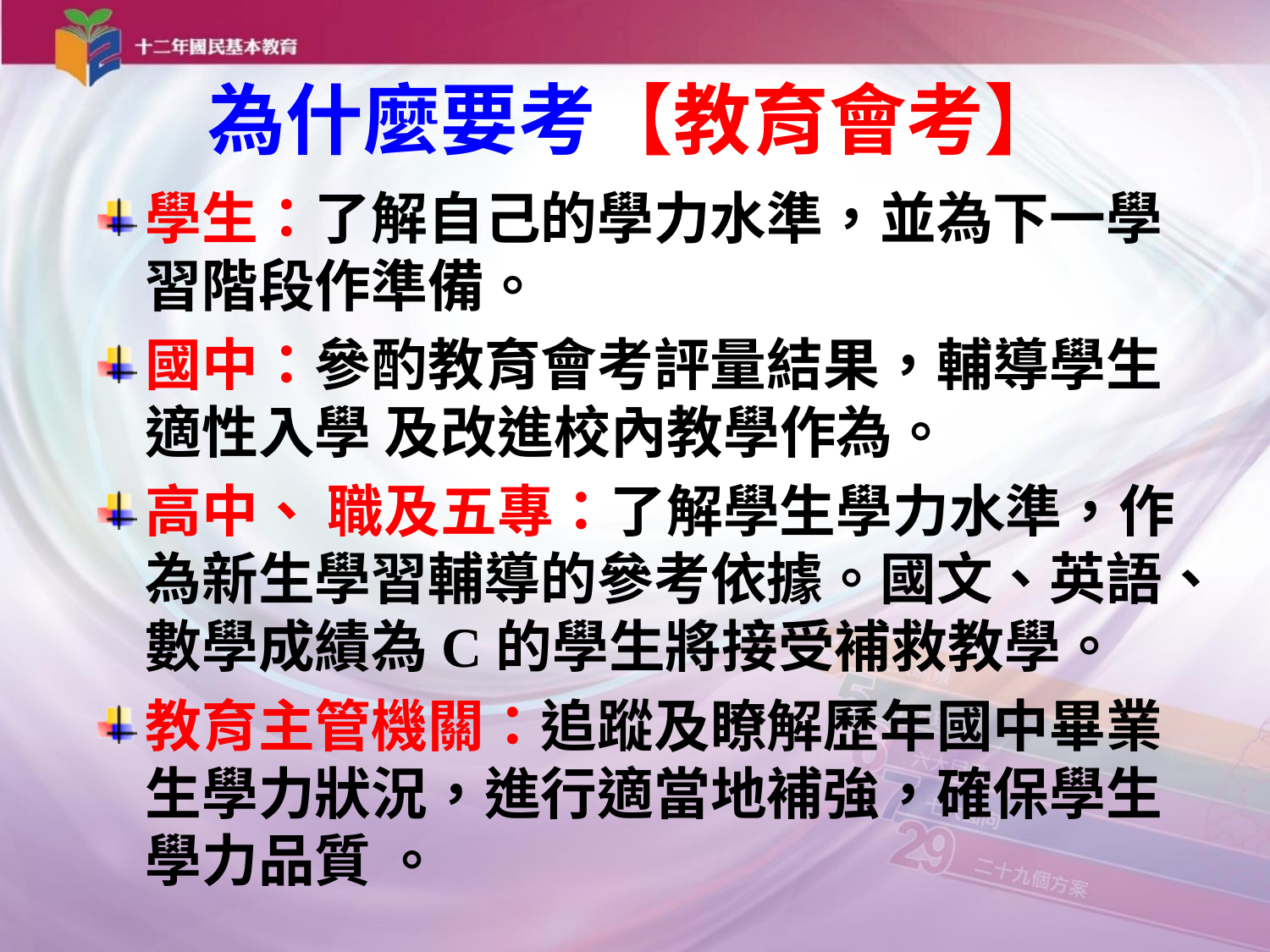

# 為什麼要考【教育會考】
學生：了解自己的學力水準，並為下一學習階段作準備。
國中：參酌教育會考評量結果，輔導學生適性入學 及改進校內教學作為。
高中、 職及五專：了解學生學力水準，作為新生學習輔導的參考依據。國文、英語、數學成績為C的學生將接受補救教學。
教育主管機關：追蹤及瞭解歷年國中畢業生學力狀況，進行適當地補強，確保學生學力品質 。